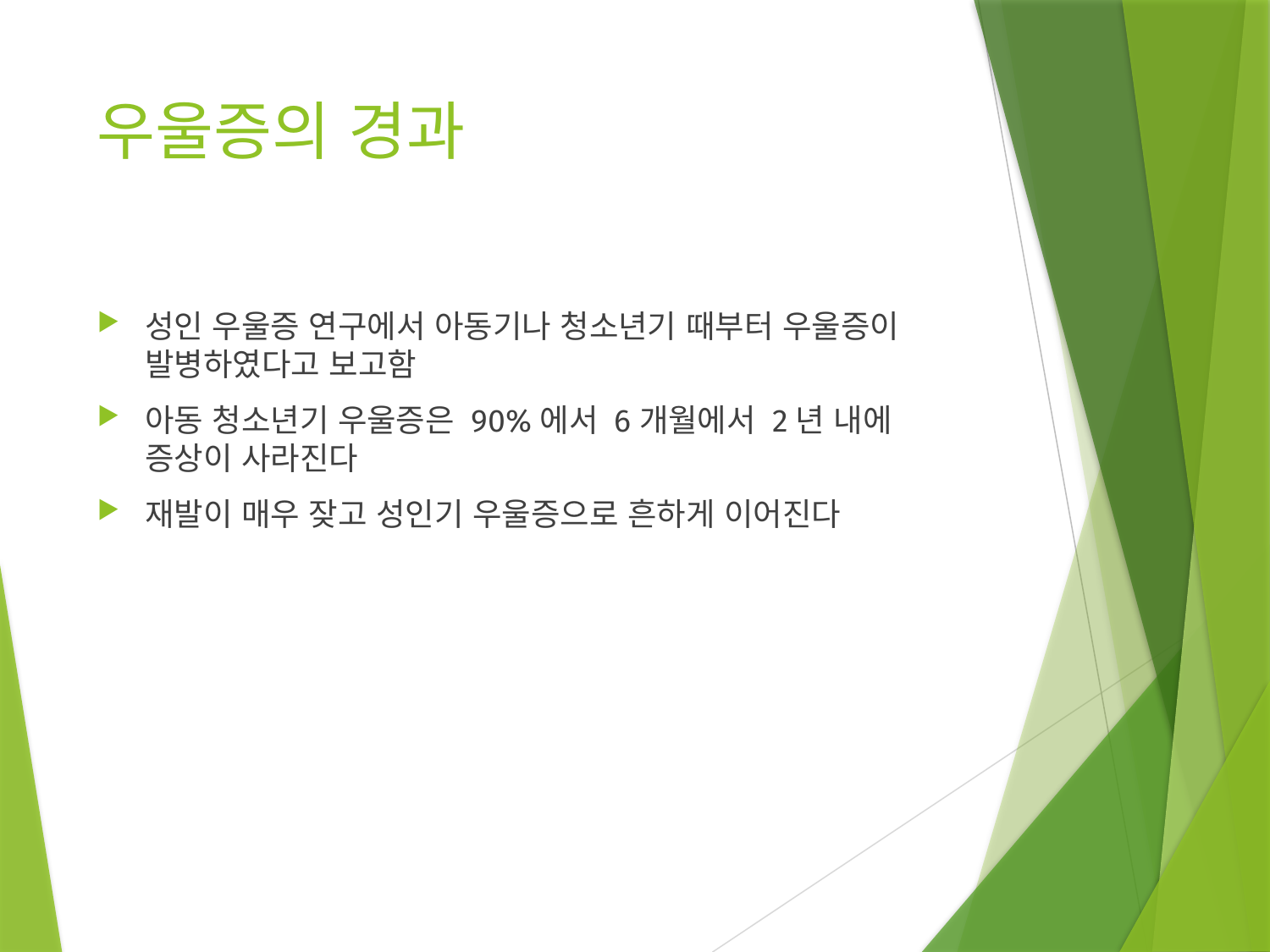

# 우울증의 경과
성인 우울증 연구에서 아동기나 청소년기 때부터 우울증이 발병하였다고 보고함
아동 청소년기 우울증은 90%에서 6개월에서 2년 내에 증상이 사라진다
재발이 매우 잦고 성인기 우울증으로 흔하게 이어진다